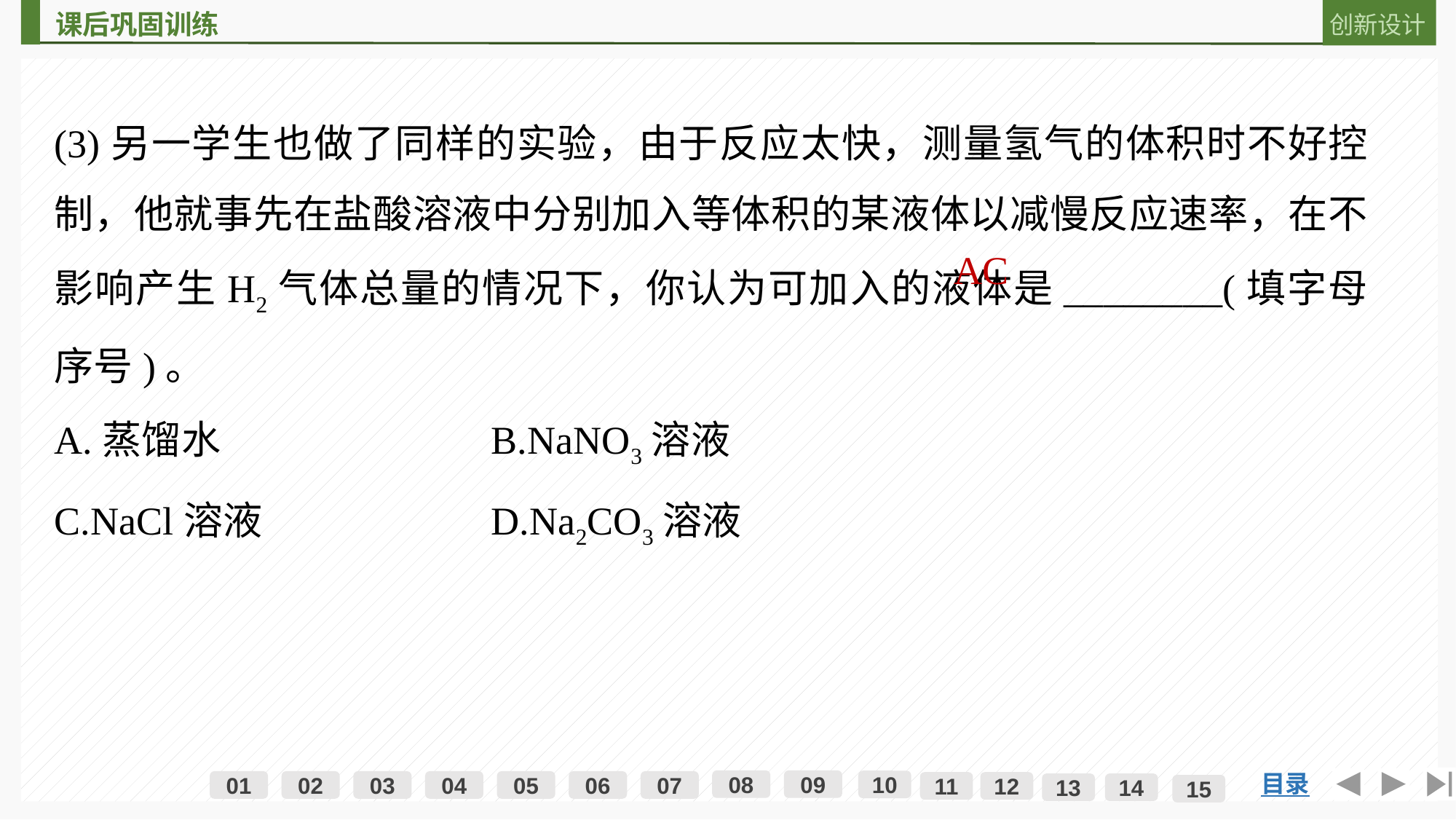

(3)另一学生也做了同样的实验，由于反应太快，测量氢气的体积时不好控制，他就事先在盐酸溶液中分别加入等体积的某液体以减慢反应速率，在不影响产生H2气体总量的情况下，你认为可加入的液体是________(填字母序号)。
A.蒸馏水 			B.NaNO3溶液
C.NaCl溶液 			D.Na2CO3溶液
AC